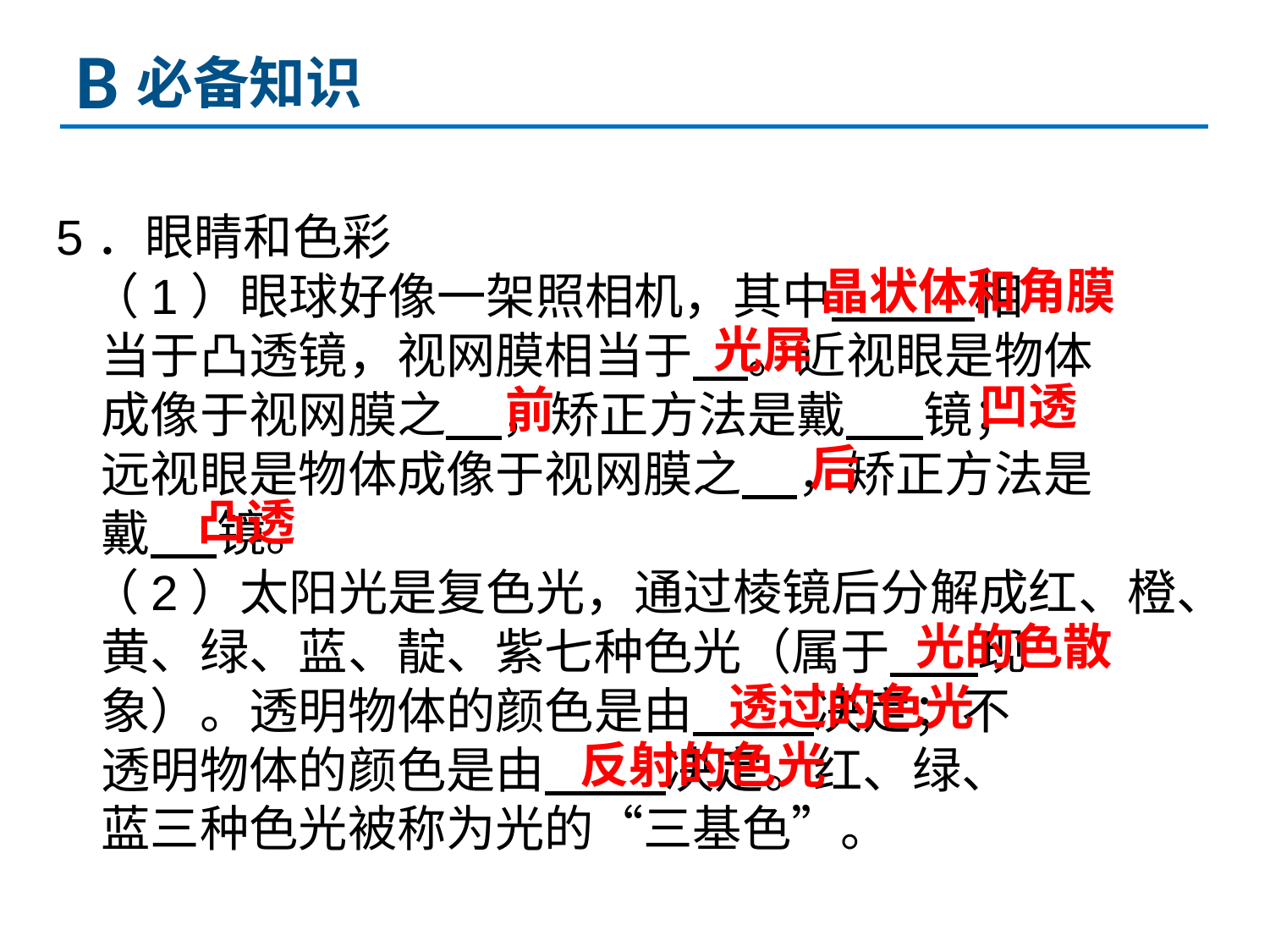

B
必备知识
5．眼睛和色彩
  （1）眼球好像一架照相机，其中             相
   当于凸透镜，视网膜相当于     。近视眼是物体
   成像于视网膜之     ，矫正方法是戴       镜；
   远视眼是物体成像于视网膜之     ，矫正方法是
   戴      镜。
  （2）太阳光是复色光，通过棱镜后分解成红、橙、
   黄、绿、蓝、靛、紫七种色光（属于        现
   象）。透明物体的颜色是由           决定；不
   透明物体的颜色是由           决定。红、绿、
   蓝三种色光被称为光的“三基色”。
晶状体和角膜
光屏
凹透
前
后
凸透
光的色散
透过的色光
反射的色光